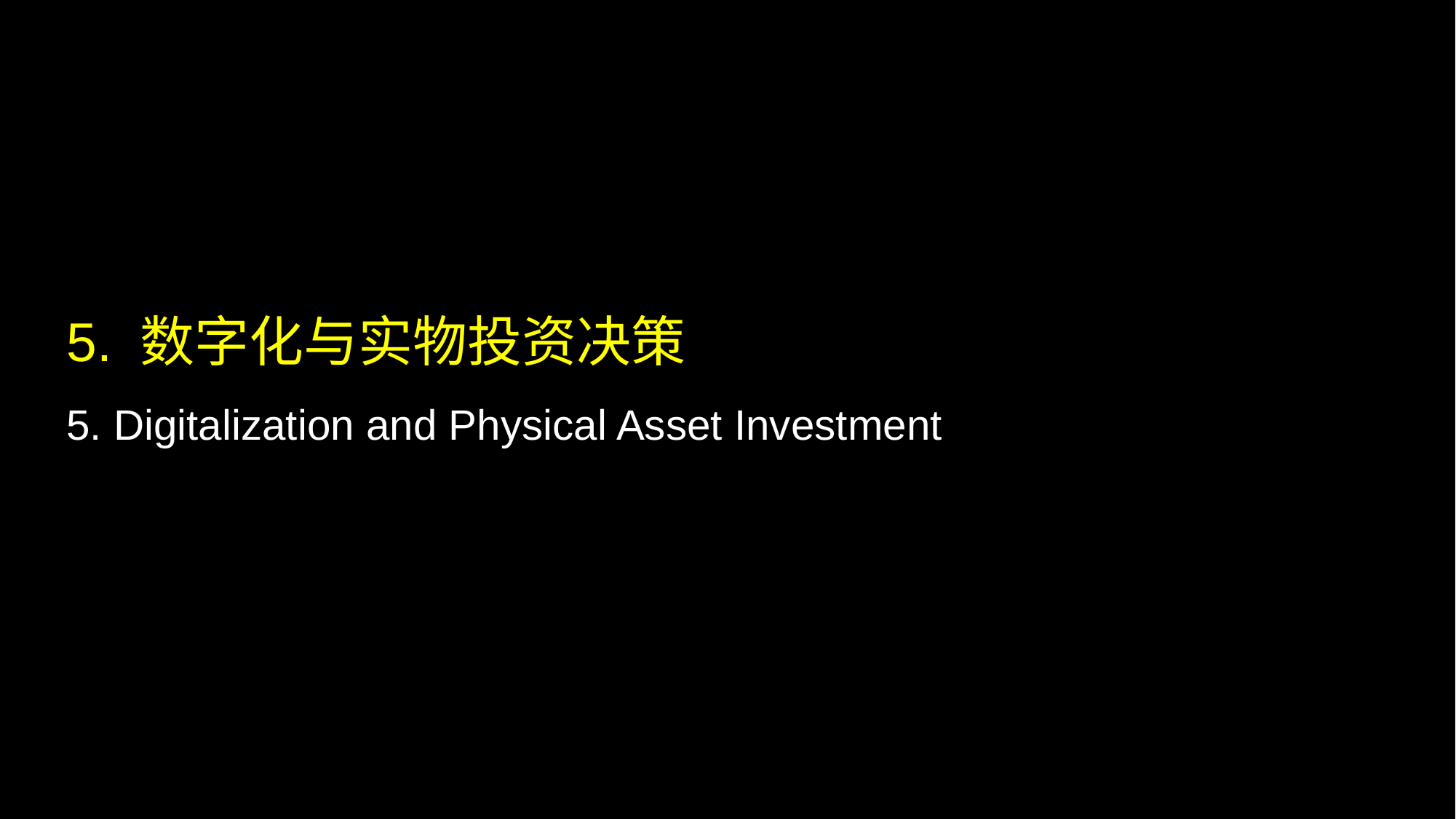

# 5. 数字化与实物投资决策 5. Digitalization and Physical Asset Investment